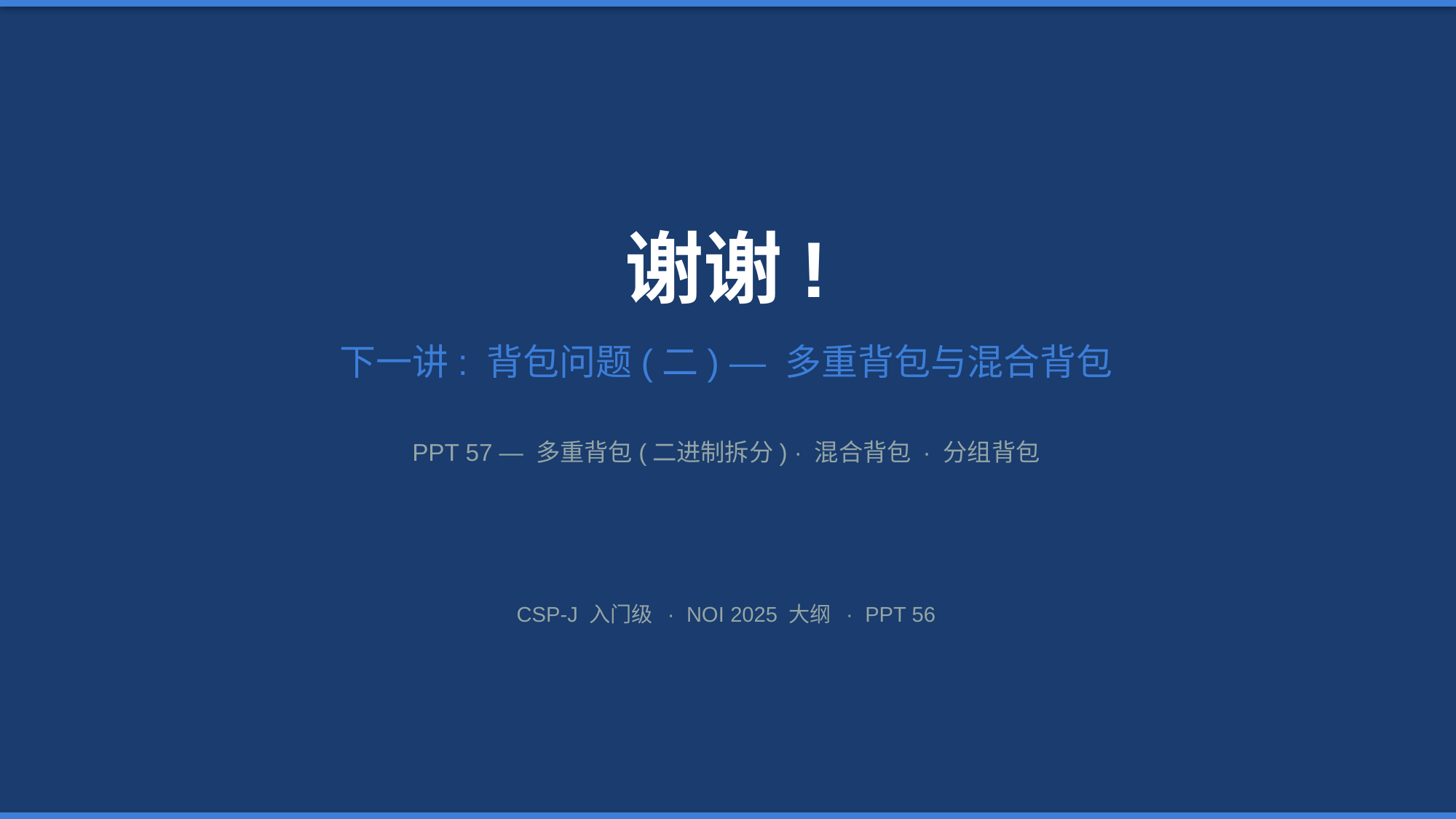

谢谢!
下一讲: 背包问题(二) — 多重背包与混合背包
PPT 57 — 多重背包(二进制拆分) · 混合背包 · 分组背包
CSP-J 入门级  ·  NOI 2025 大纲  ·  PPT 56